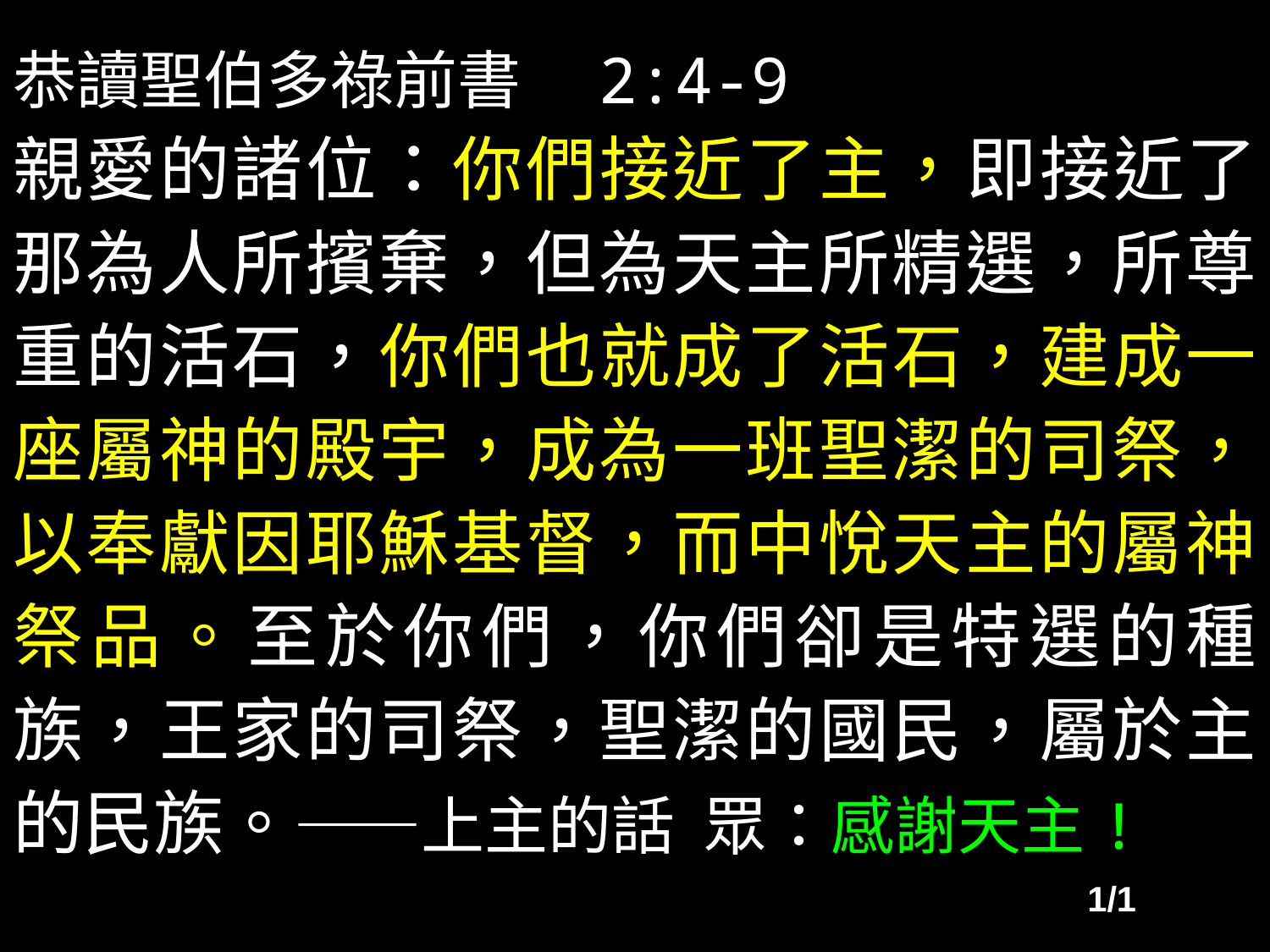

恭讀聖伯多祿前書　2:4-9
親愛的諸位：你們接近了主，即接近了那為人所擯棄，但為天主所精選，所尊重的活石，你們也就成了活石，建成一座屬神的殿宇，成為一班聖潔的司祭，以奉獻因耶穌基督，而中悅天主的屬神祭品。至於你們，你們卻是特選的種族，王家的司祭，聖潔的國民，屬於主的民族。——上主的話  眾：感謝天主!
1/1